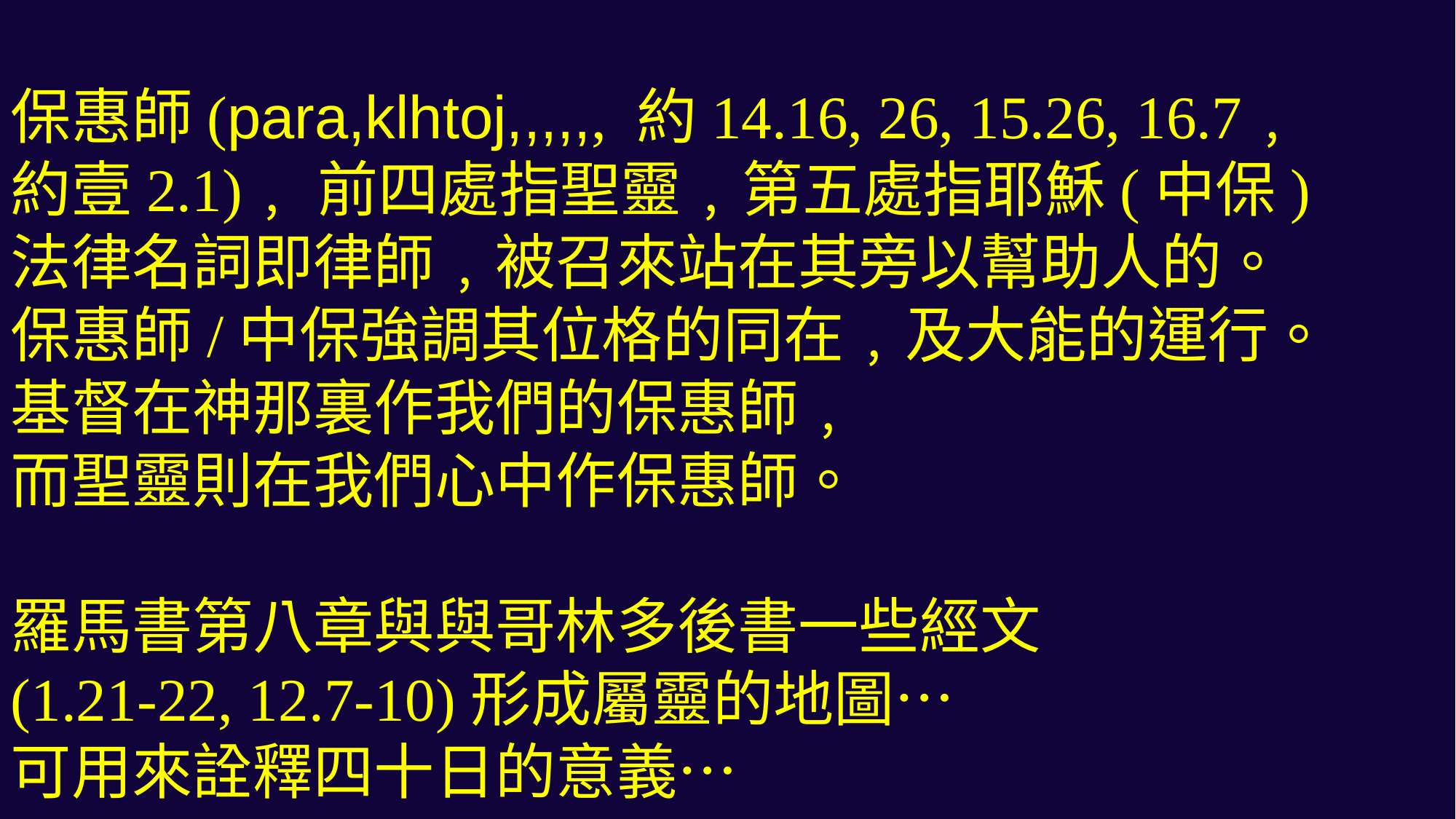

保惠師(para,klhtoj,,,,,, 約14.16, 26, 15.26, 16.7﹐
約壹2.1)﹐前四處指聖靈﹐第五處指耶穌(中保)
法律名詞即律師﹐被召來站在其旁以幫助人的。
保惠師/中保強調其位格的同在﹐及大能的運行。
基督在神那裏作我們的保惠師﹐
而聖靈則在我們心中作保惠師。

羅馬書第八章與與哥林多後書一些經文
(1.21-22, 12.7-10)形成屬靈的地圖…
可用來詮釋四十日的意義…